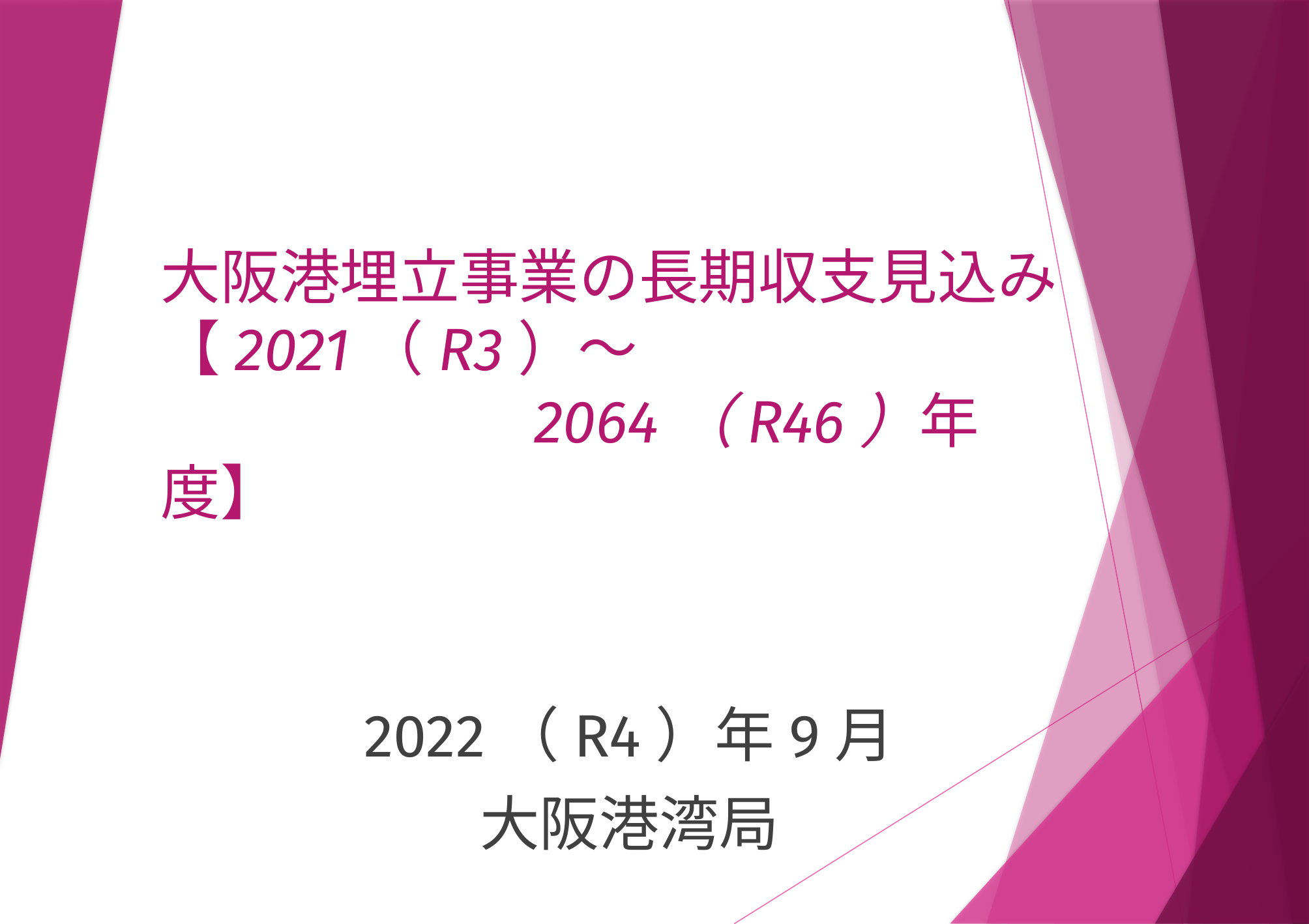

取扱注意
# 大阪港埋立事業の長期収支見込み 【2021（R3）～ 　　　　　　2064（R46）年度】
2022（R4）年9月
大阪港湾局